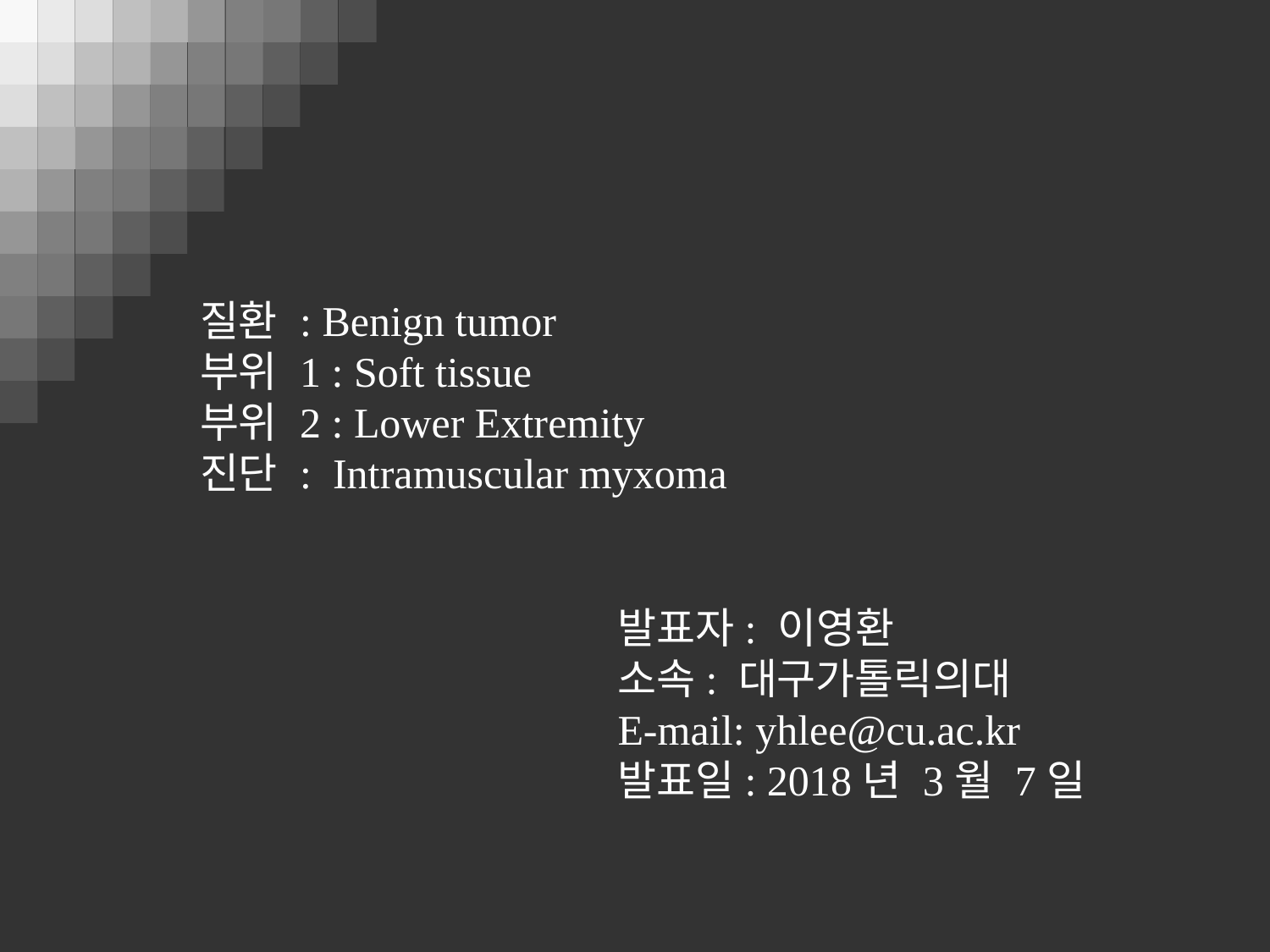

질환 : Benign tumor
부위 1 : Soft tissue
부위 2 : Lower Extremity
진단 :  Intramuscular myxoma
발표자: 이영환
소속: 대구가톨릭의대
E-mail: yhlee@cu.ac.kr
발표일: 2018년 3월 7일